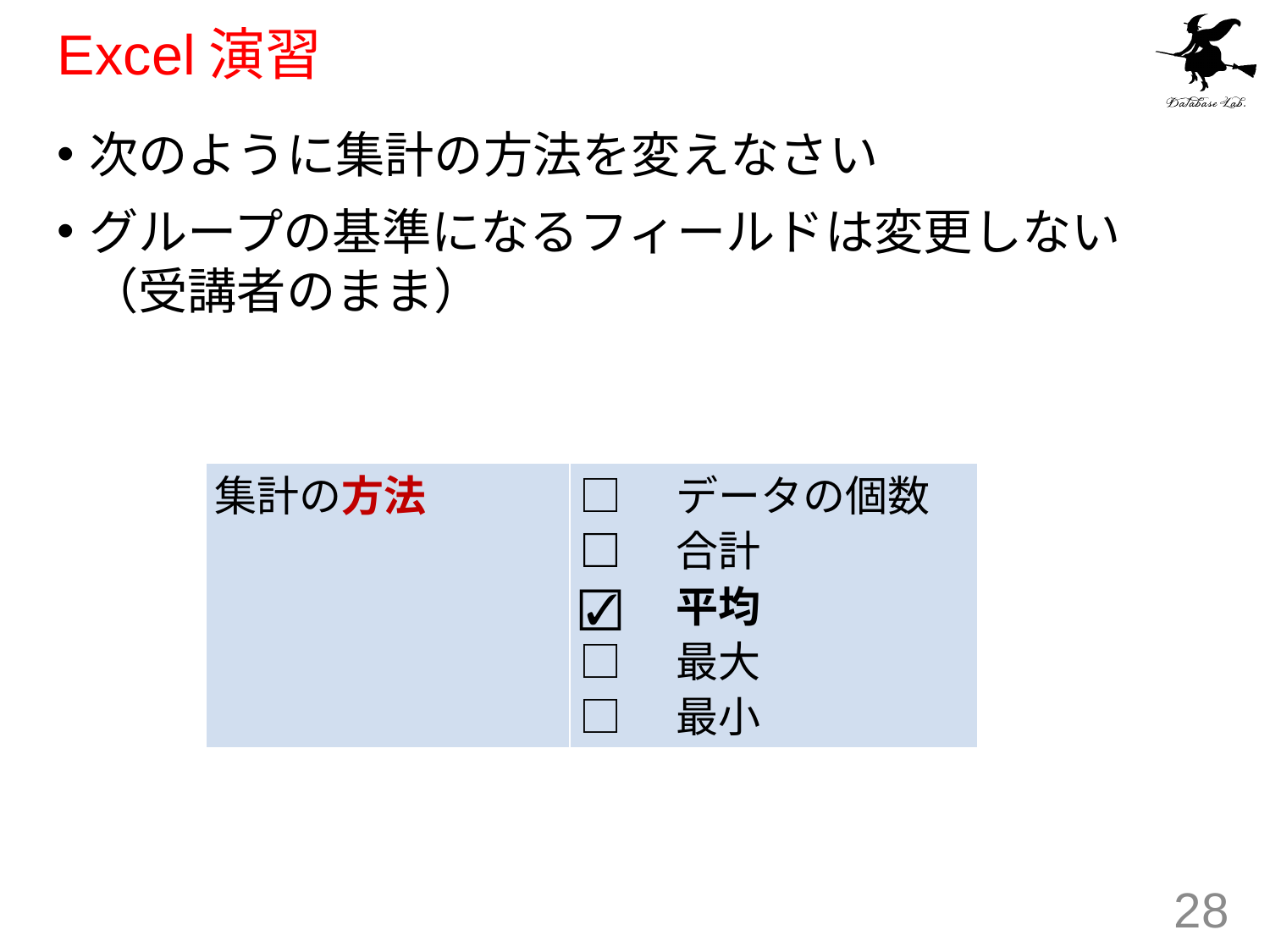

# Excel演習
次のように集計の方法を変えなさい
グループの基準になるフィールドは変更しない（受講者のまま）
| 集計の方法 | □　データの個数 □　合計 ☑　平均 □　最大 □　最小 |
| --- | --- |
28